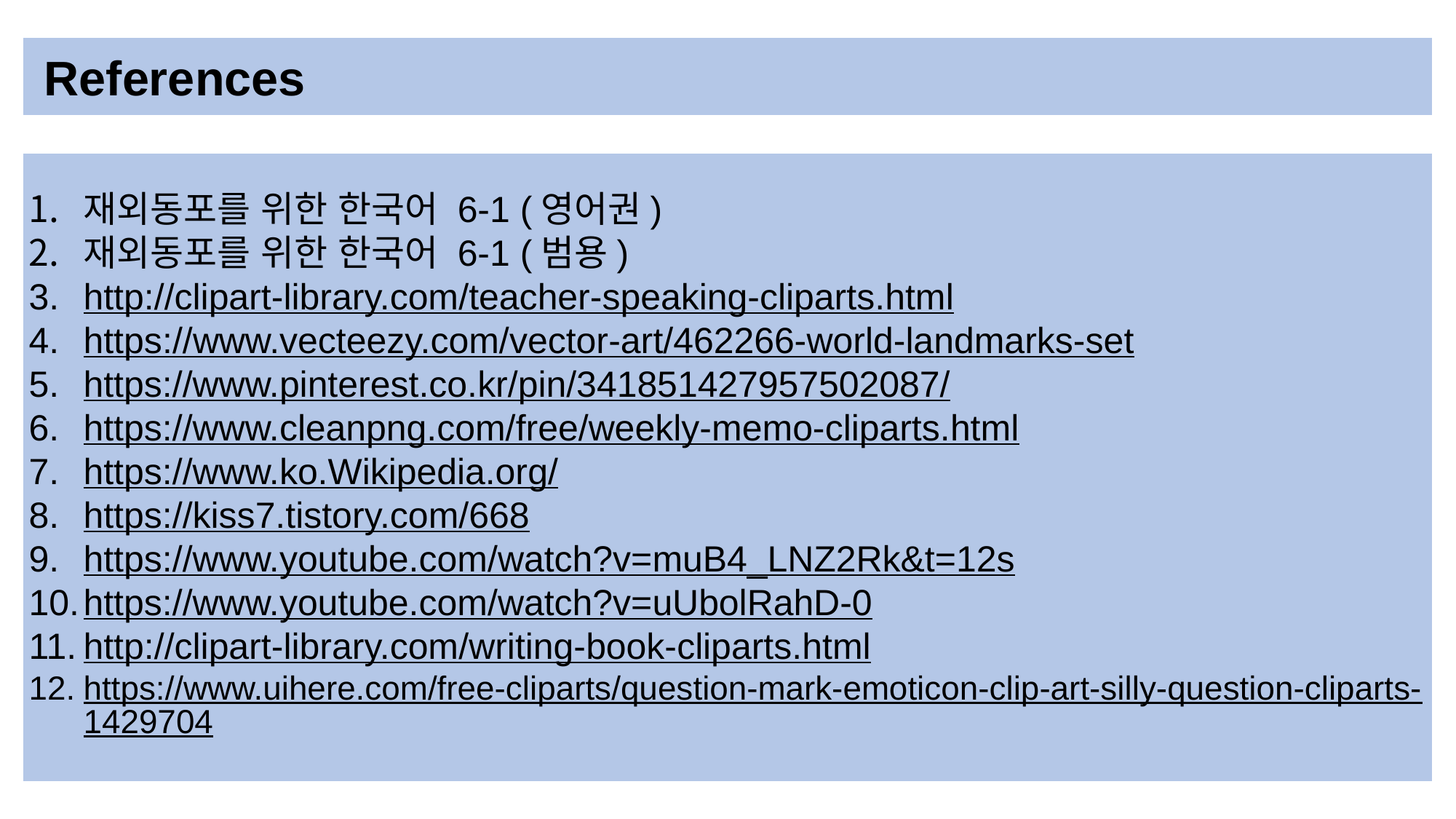

References

재외동포를 위한 한국어 6-1 (영어권)
재외동포를 위한 한국어 6-1 (범용)
http://clipart-library.com/teacher-speaking-cliparts.html
https://www.vecteezy.com/vector-art/462266-world-landmarks-set
https://www.pinterest.co.kr/pin/341851427957502087/
https://www.cleanpng.com/free/weekly-memo-cliparts.html
https://www.ko.Wikipedia.org/
https://kiss7.tistory.com/668
https://www.youtube.com/watch?v=muB4_LNZ2Rk&t=12s
https://www.youtube.com/watch?v=uUbolRahD-0
http://clipart-library.com/writing-book-cliparts.html
https://www.uihere.com/free-cliparts/question-mark-emoticon-clip-art-silly-question-cliparts-1429704